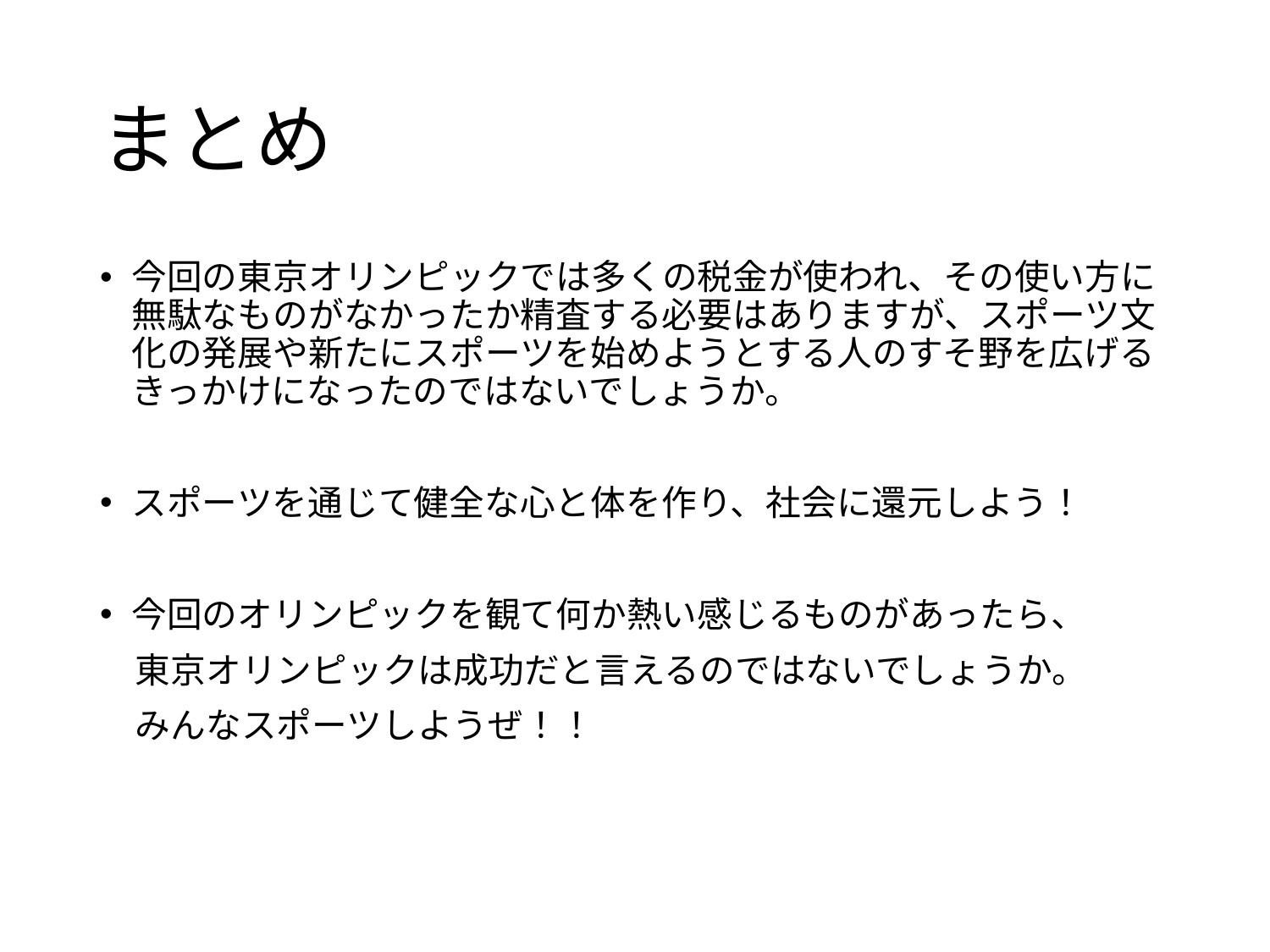

# まとめ
今回の東京オリンピックでは多くの税金が使われ、その使い方に無駄なものがなかったか精査する必要はありますが、スポーツ文化の発展や新たにスポーツを始めようとする人のすそ野を広げるきっかけになったのではないでしょうか。

スポーツを通じて健全な心と体を作り、社会に還元しよう！

今回のオリンピックを観て何か熱い感じるものがあったら、
　東京オリンピックは成功だと言えるのではないでしょうか。
　みんなスポーツしようぜ！！